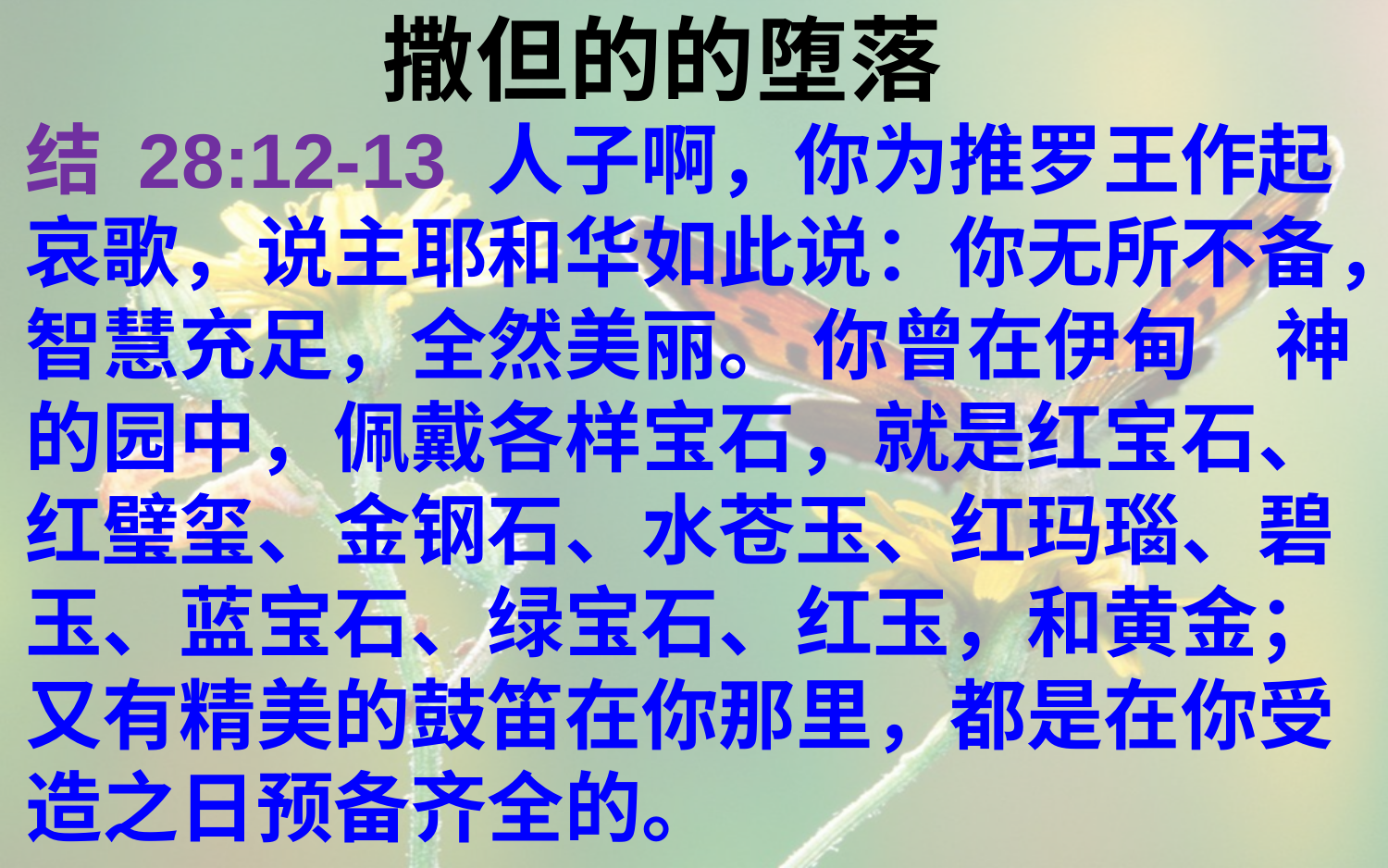

撒但的的堕落
结 28:12-13 人子啊，你为推罗王作起哀歌，说主耶和华如此说：你无所不备，智慧充足，全然美丽。 你曾在伊甸　神的园中，佩戴各样宝石，就是红宝石、红璧玺、金钢石、水苍玉、红玛瑙、碧玉、蓝宝石、绿宝石、红玉，和黄金；又有精美的鼓笛在你那里，都是在你受造之日预备齐全的。